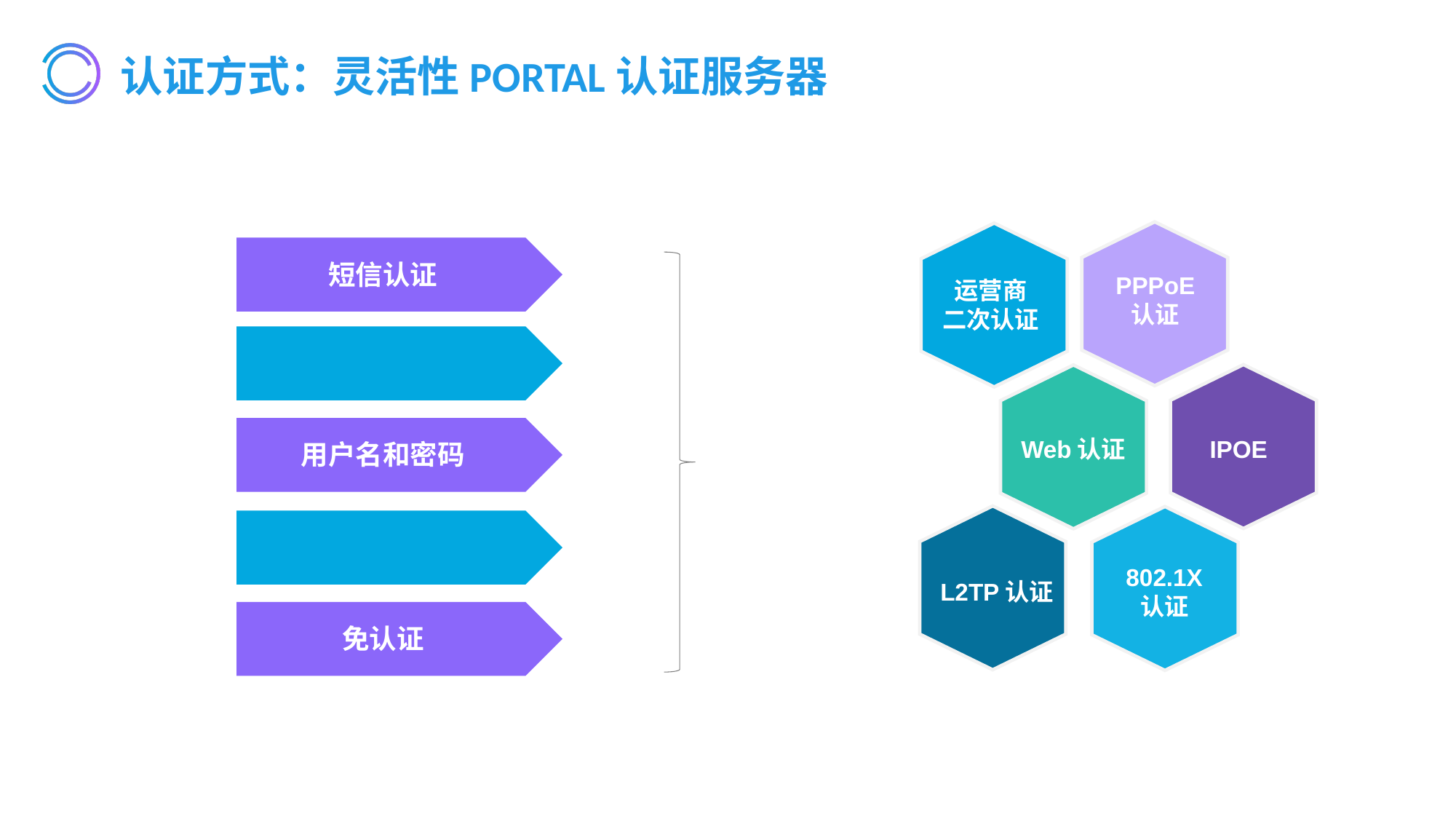

# 认证方式：灵活性PORTAL认证服务器

运营商
二次认证
PPPoE
认证

IPOE

Web认证

L2TP认证

802.1X
认证

短信认证

用户名和密码

免认证